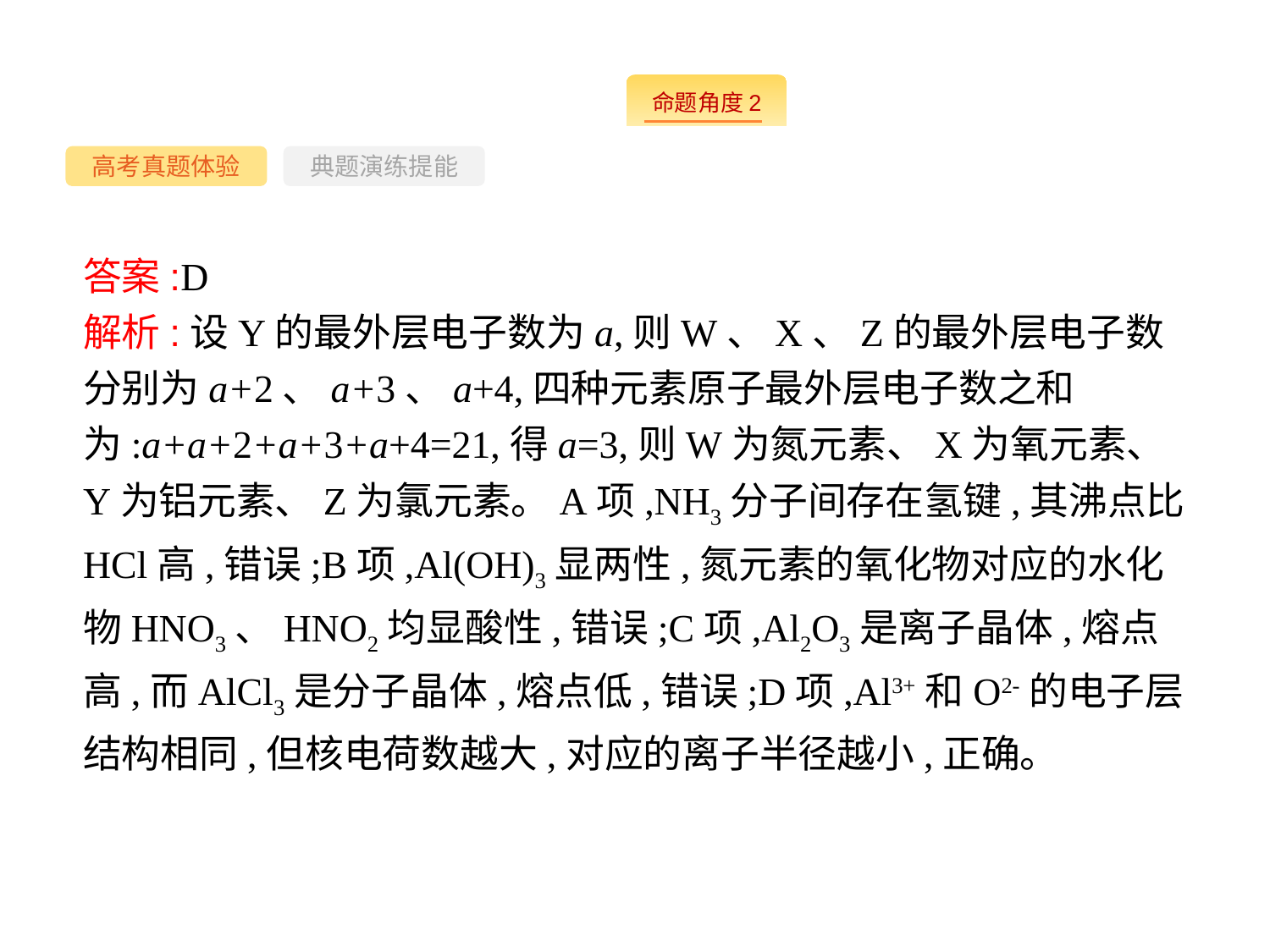

-44-
高考真题体验
典题演练提能
答案:D
解析:设Y的最外层电子数为a,则W、X、Z的最外层电子数分别为a+2、a+3、a+4,四种元素原子最外层电子数之和为:a+a+2+a+3+a+4=21,得a=3,则W为氮元素、X为氧元素、Y为铝元素、Z为氯元素。A项,NH3分子间存在氢键,其沸点比HCl高,错误;B项,Al(OH)3显两性,氮元素的氧化物对应的水化物HNO3、HNO2均显酸性,错误;C项,Al2O3是离子晶体,熔点高,而AlCl3是分子晶体,熔点低,错误;D项,Al3+和O2-的电子层结构相同,但核电荷数越大,对应的离子半径越小,正确。